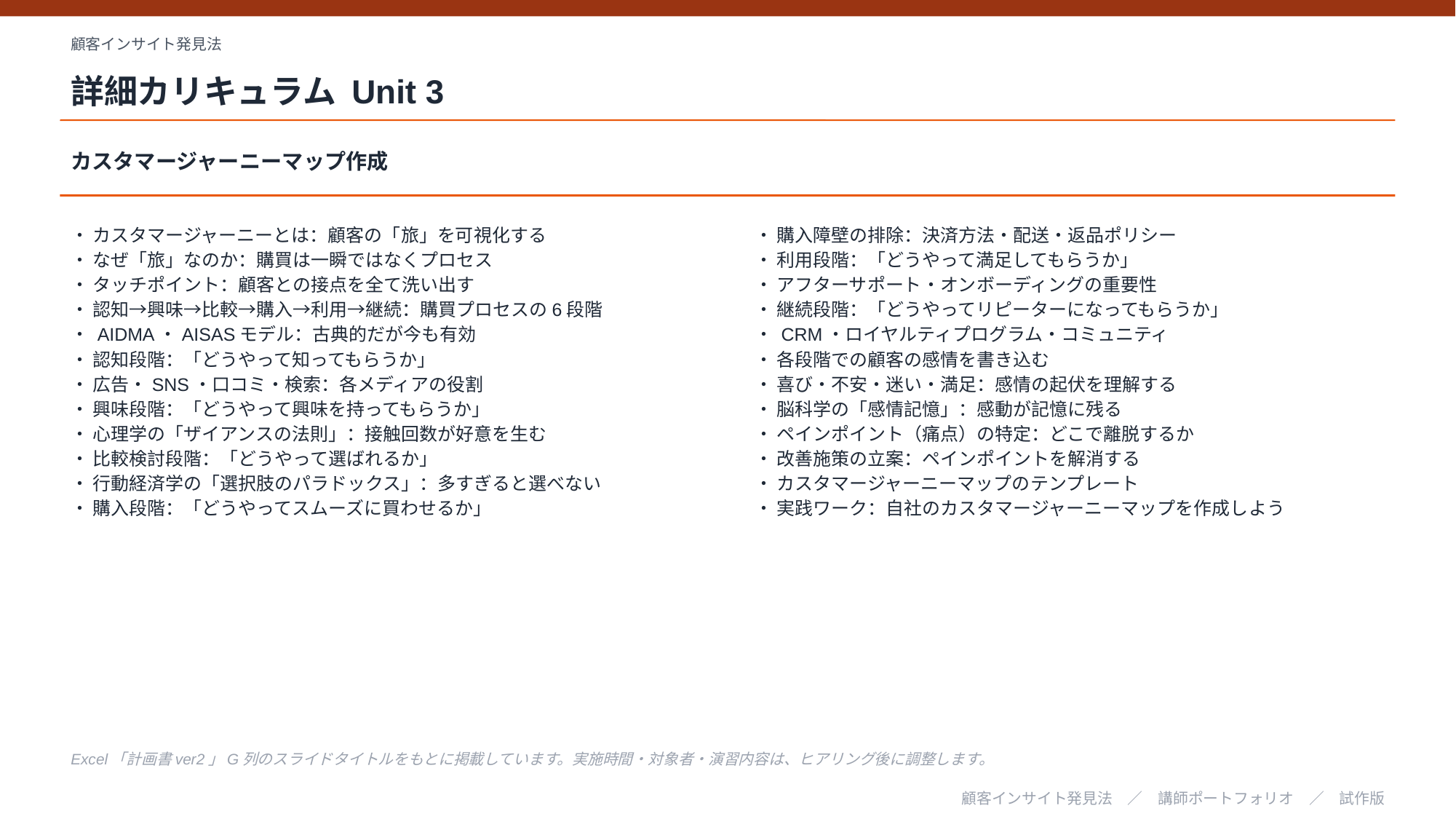

顧客インサイト発見法
詳細カリキュラム Unit 3

カスタマージャーニーマップ作成

・ カスタマージャーニーとは：顧客の「旅」を可視化する
・ なぜ「旅」なのか：購買は一瞬ではなくプロセス
・ タッチポイント：顧客との接点を全て洗い出す
・ 認知→興味→比較→購入→利用→継続：購買プロセスの6段階
・ AIDMA・AISASモデル：古典的だが今も有効
・ 認知段階：「どうやって知ってもらうか」
・ 広告・SNS・口コミ・検索：各メディアの役割
・ 興味段階：「どうやって興味を持ってもらうか」
・ 心理学の「ザイアンスの法則」：接触回数が好意を生む
・ 比較検討段階：「どうやって選ばれるか」
・ 行動経済学の「選択肢のパラドックス」：多すぎると選べない
・ 購入段階：「どうやってスムーズに買わせるか」
・ 購入障壁の排除：決済方法・配送・返品ポリシー
・ 利用段階：「どうやって満足してもらうか」
・ アフターサポート・オンボーディングの重要性
・ 継続段階：「どうやってリピーターになってもらうか」
・ CRM・ロイヤルティプログラム・コミュニティ
・ 各段階での顧客の感情を書き込む
・ 喜び・不安・迷い・満足：感情の起伏を理解する
・ 脳科学の「感情記憶」：感動が記憶に残る
・ ペインポイント（痛点）の特定：どこで離脱するか
・ 改善施策の立案：ペインポイントを解消する
・ カスタマージャーニーマップのテンプレート
・ 実践ワーク：自社のカスタマージャーニーマップを作成しよう
Excel「計画書ver2」G列のスライドタイトルをもとに掲載しています。実施時間・対象者・演習内容は、ヒアリング後に調整します。
顧客インサイト発見法　／　講師ポートフォリオ　／　試作版